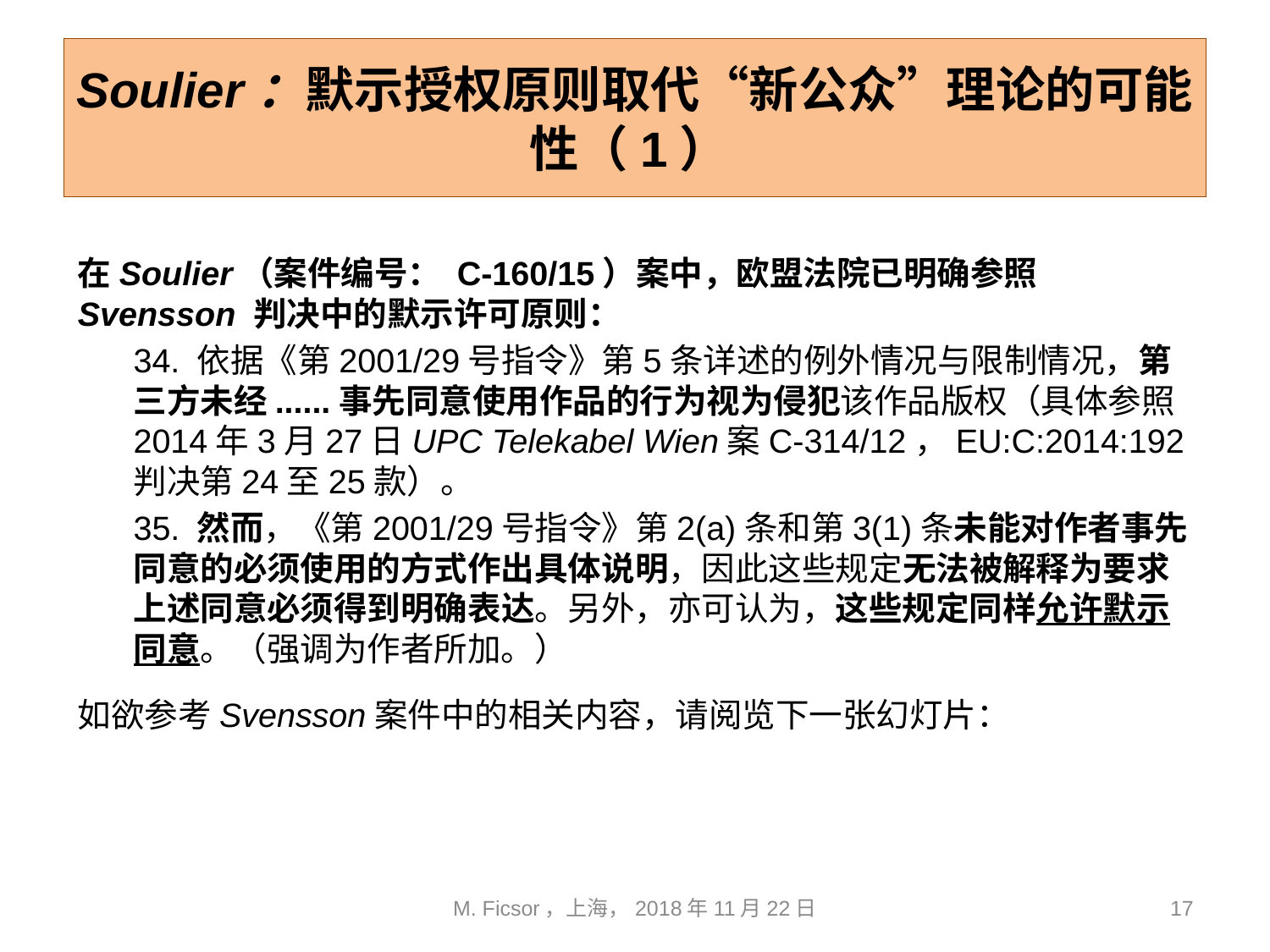

# Soulier：默示授权原则取代“新公众”理论的可能性（1）
在Soulier（案件编号： C-160/15）案中，欧盟法院已明确参照Svensson 判决中的默示许可原则：
34. 依据《第2001/29号指令》第5条详述的例外情况与限制情况，第三方未经......事先同意使用作品的行为视为侵犯该作品版权（具体参照2014年3月27日UPC Telekabel Wien案C-314/12，EU:C:2014:192判决第24至25款）。
35. 然而，《第2001/29号指令》第2(a)条和第3(1)条未能对作者事先同意的必须使用的方式作出具体说明，因此这些规定无法被解释为要求上述同意必须得到明确表达。另外，亦可认为，这些规定同样允许默示同意。（强调为作者所加。）

如欲参考Svensson案件中的相关内容，请阅览下一张幻灯片：
M. Ficsor，上海，2018年11月22日
17